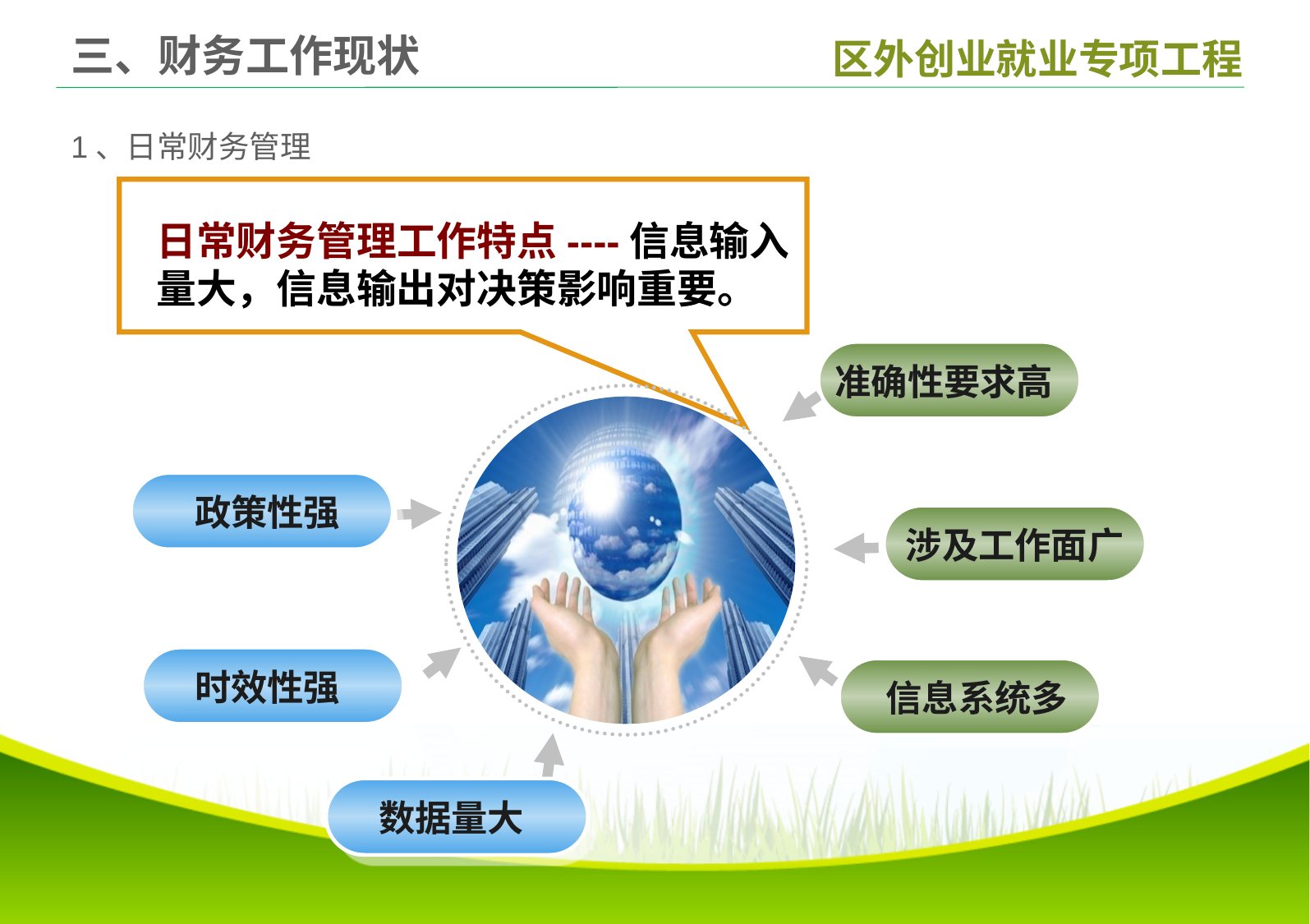

三、财务工作现状
1、日常财务管理

日常财务管理工作特点----信息输入量大，信息输出对决策影响重要。

准确性要求高

政策性强

涉及工作面广

时效性强

信息系统多

数据量大